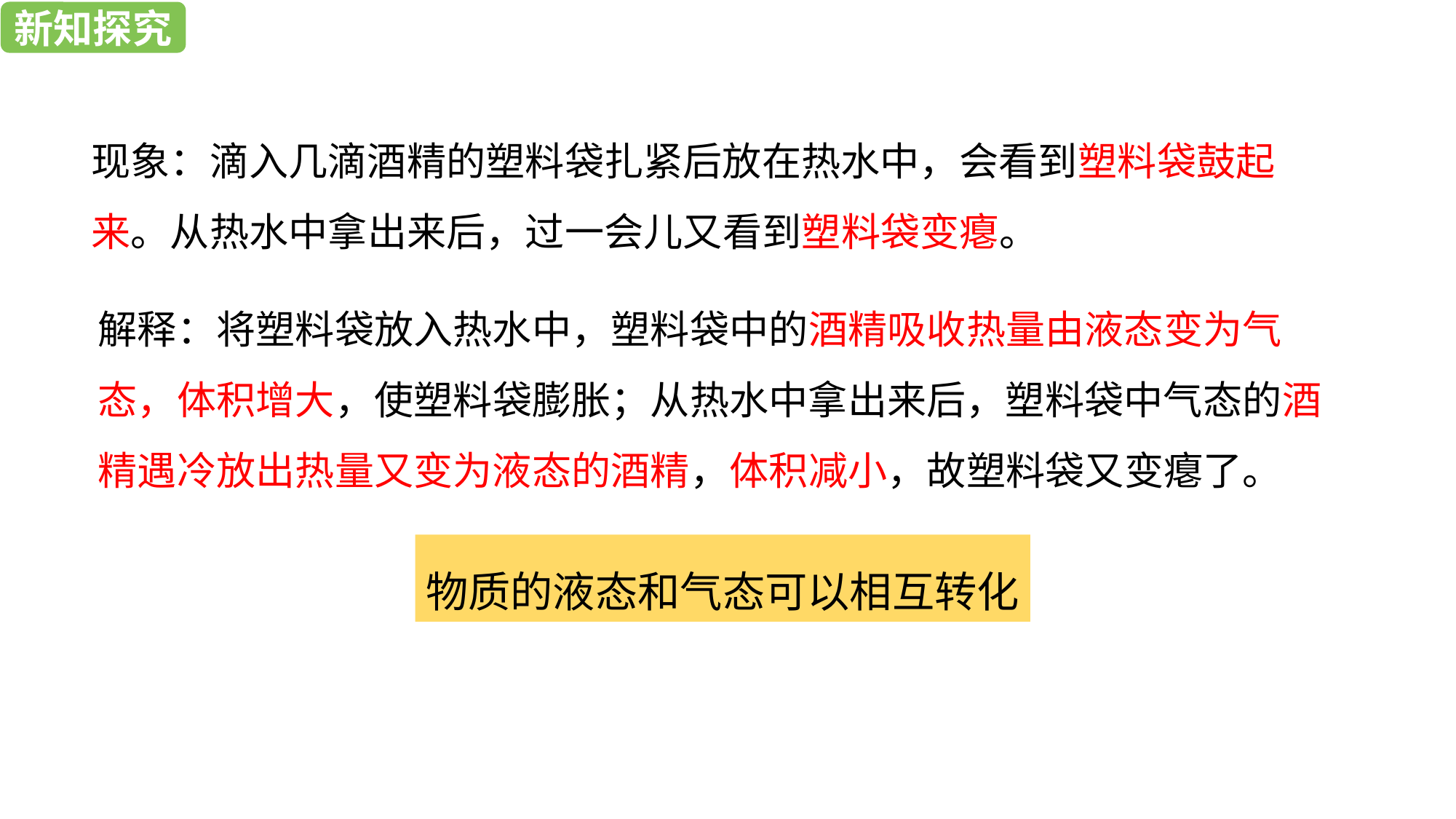

新知探究
新知探究
现象：滴入几滴酒精的塑料袋扎紧后放在热水中，会看到塑料袋鼓起来。从热水中拿出来后，过一会儿又看到塑料袋变瘪。
解释：将塑料袋放入热水中，塑料袋中的酒精吸收热量由液态变为气态，体积增大，使塑料袋膨胀；从热水中拿出来后，塑料袋中气态的酒精遇冷放出热量又变为液态的酒精，体积减小，故塑料袋又变瘪了。
物质的液态和气态可以相互转化